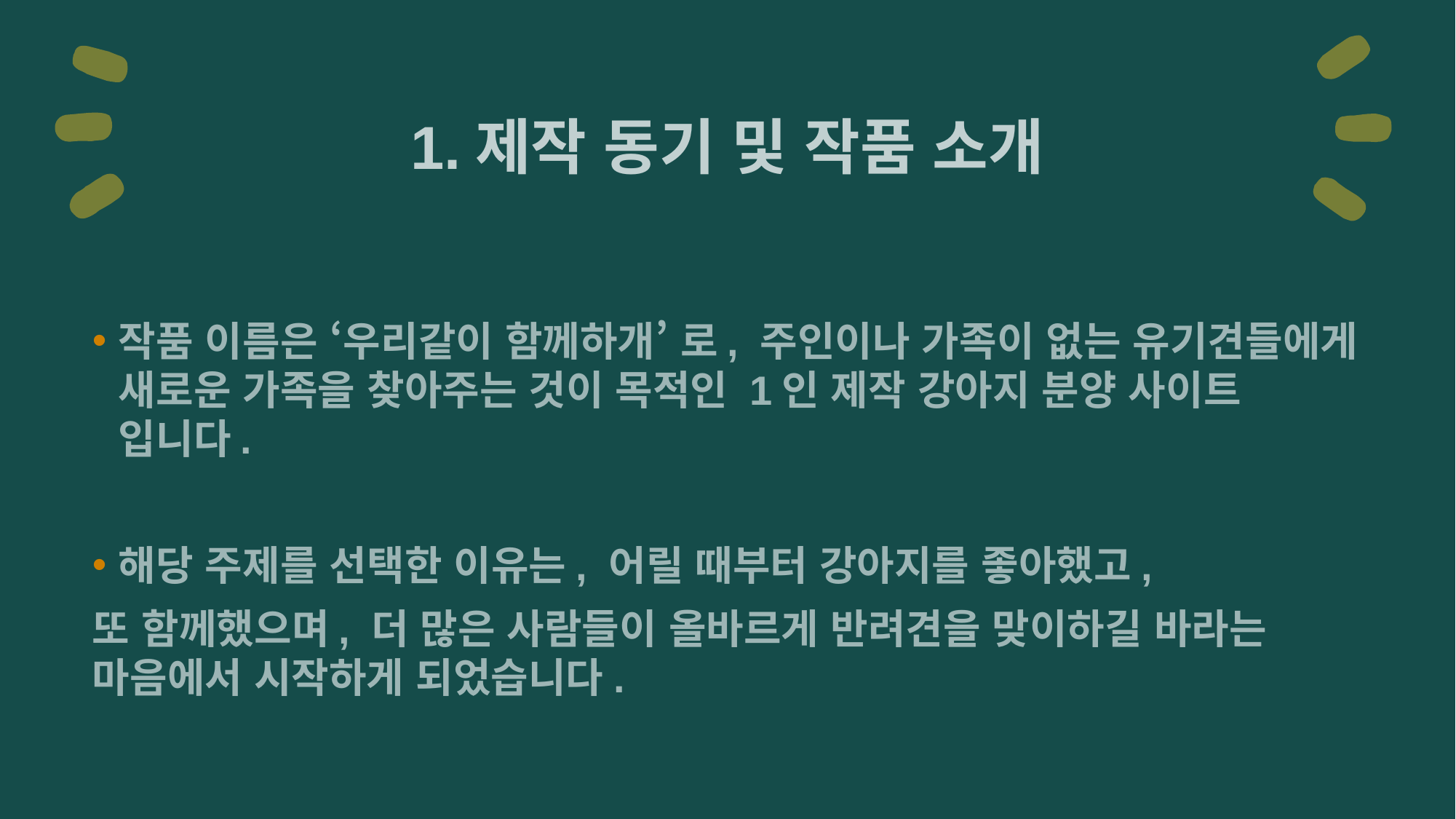

# 1.제작 동기 및 작품 소개
작품 이름은 ‘우리같이 함께하개’ 로, 주인이나 가족이 없는 유기견들에게 새로운 가족을 찾아주는 것이 목적인 1인 제작 강아지 분양 사이트 입니다.

해당 주제를 선택한 이유는, 어릴 때부터 강아지를 좋아했고,
또 함께했으며, 더 많은 사람들이 올바르게 반려견을 맞이하길 바라는 마음에서 시작하게 되었습니다.